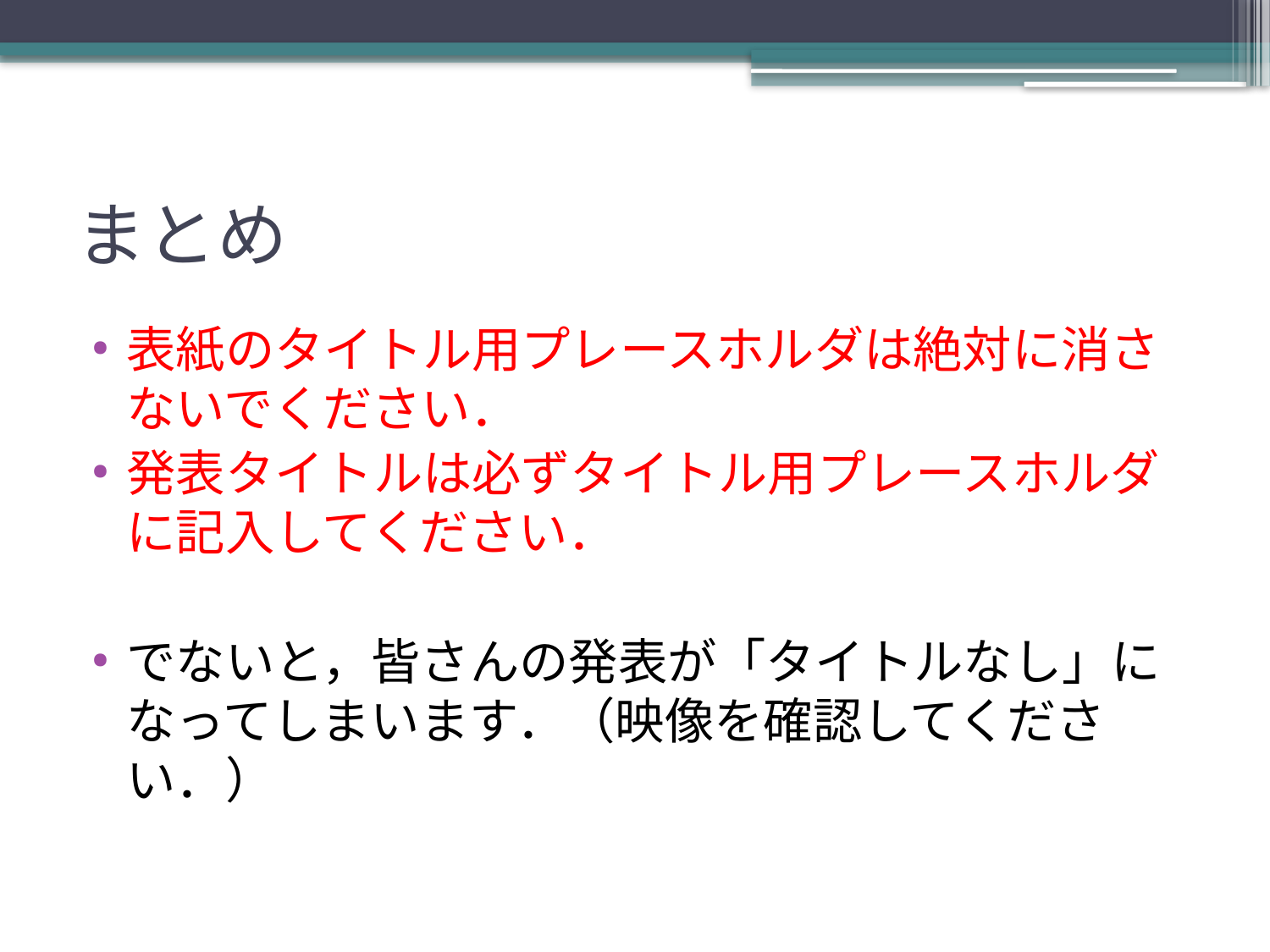

# まとめ
表紙のタイトル用プレースホルダは絶対に消さないでください．
発表タイトルは必ずタイトル用プレースホルダに記入してください．

でないと，皆さんの発表が「タイトルなし」になってしまいます．（映像を確認してください．）